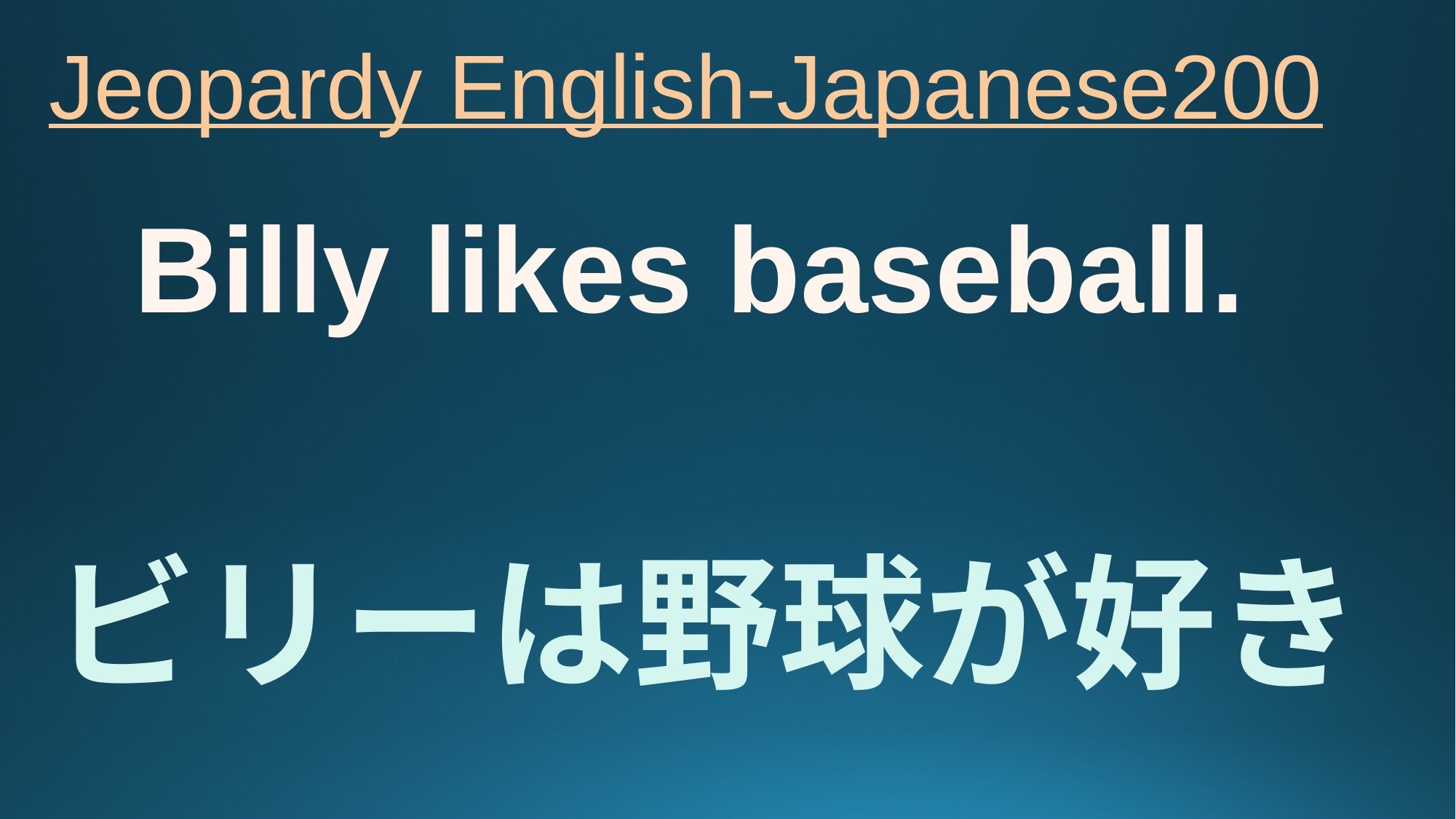

# Jeopardy English-Japanese200
Billy likes baseball.
ビリーは野球が好き